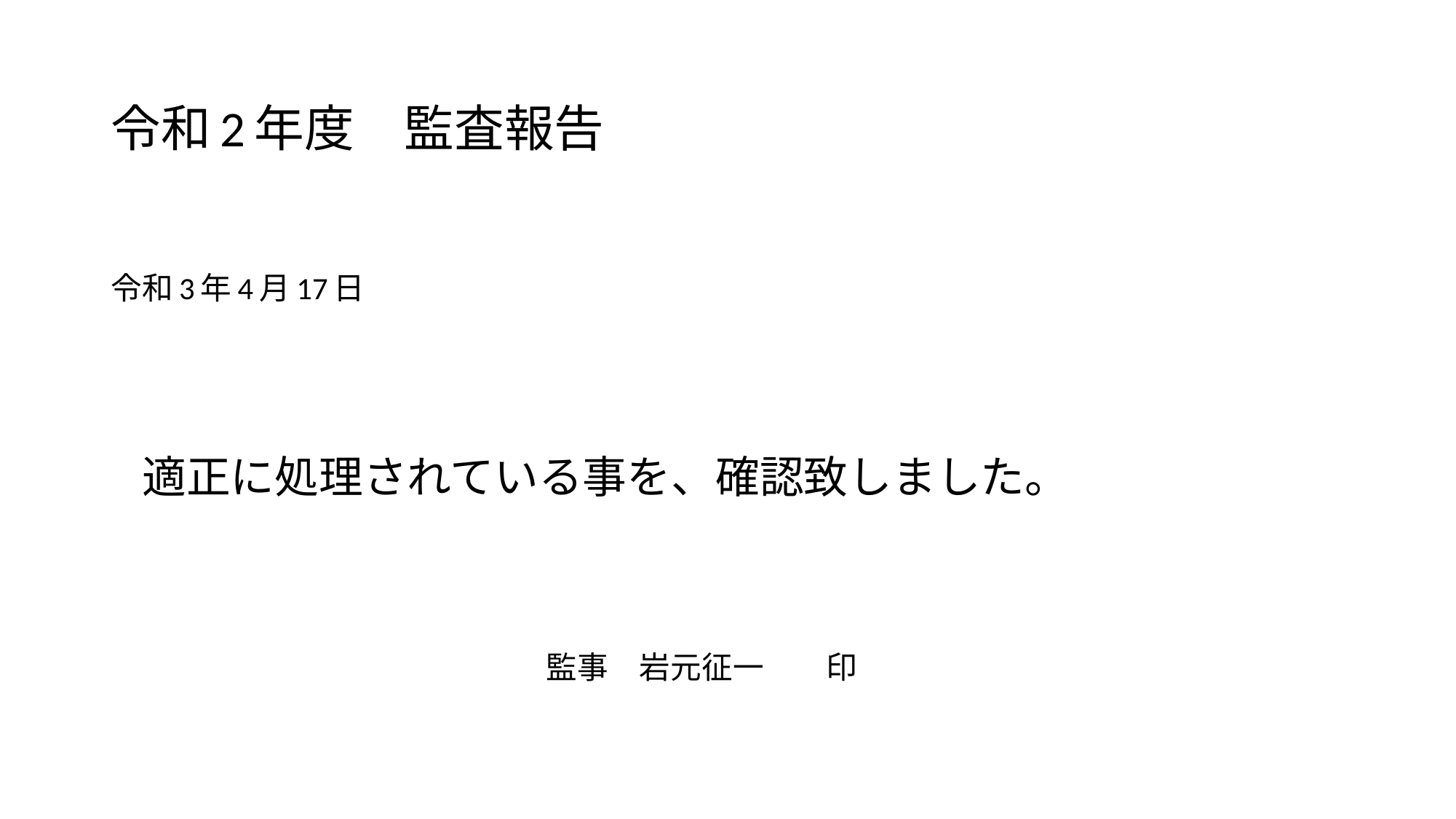

# 令和2年度　監査報告

令和3年4月17日

　適正に処理されている事を、確認致しました。

　　　　　　　　　　　　　　監事　岩元征一　　印